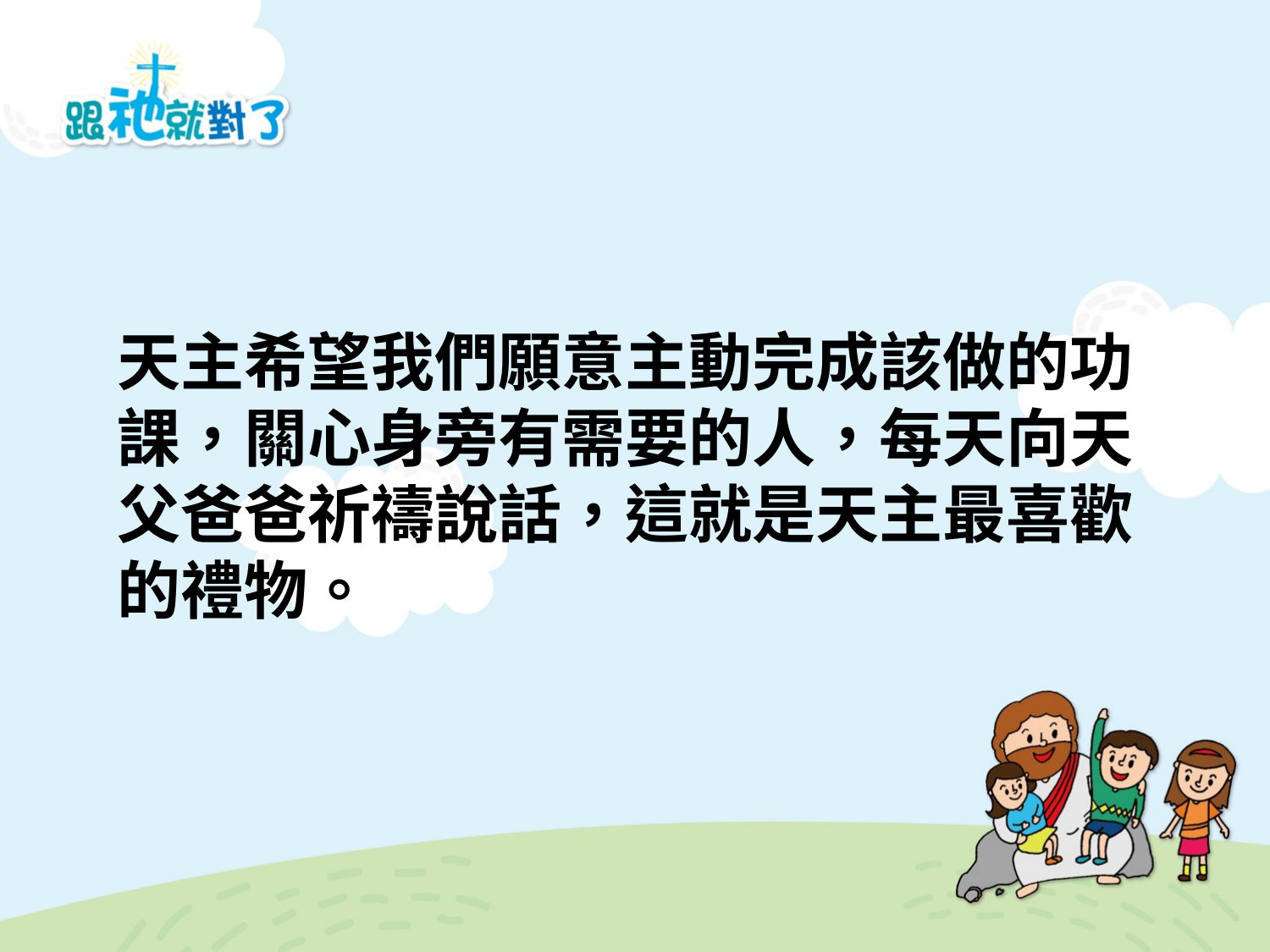

天主希望我們願意主動完成該做的功課，關心身旁有需要的人，每天向天父爸爸祈禱說話，這就是天主最喜歡的禮物。